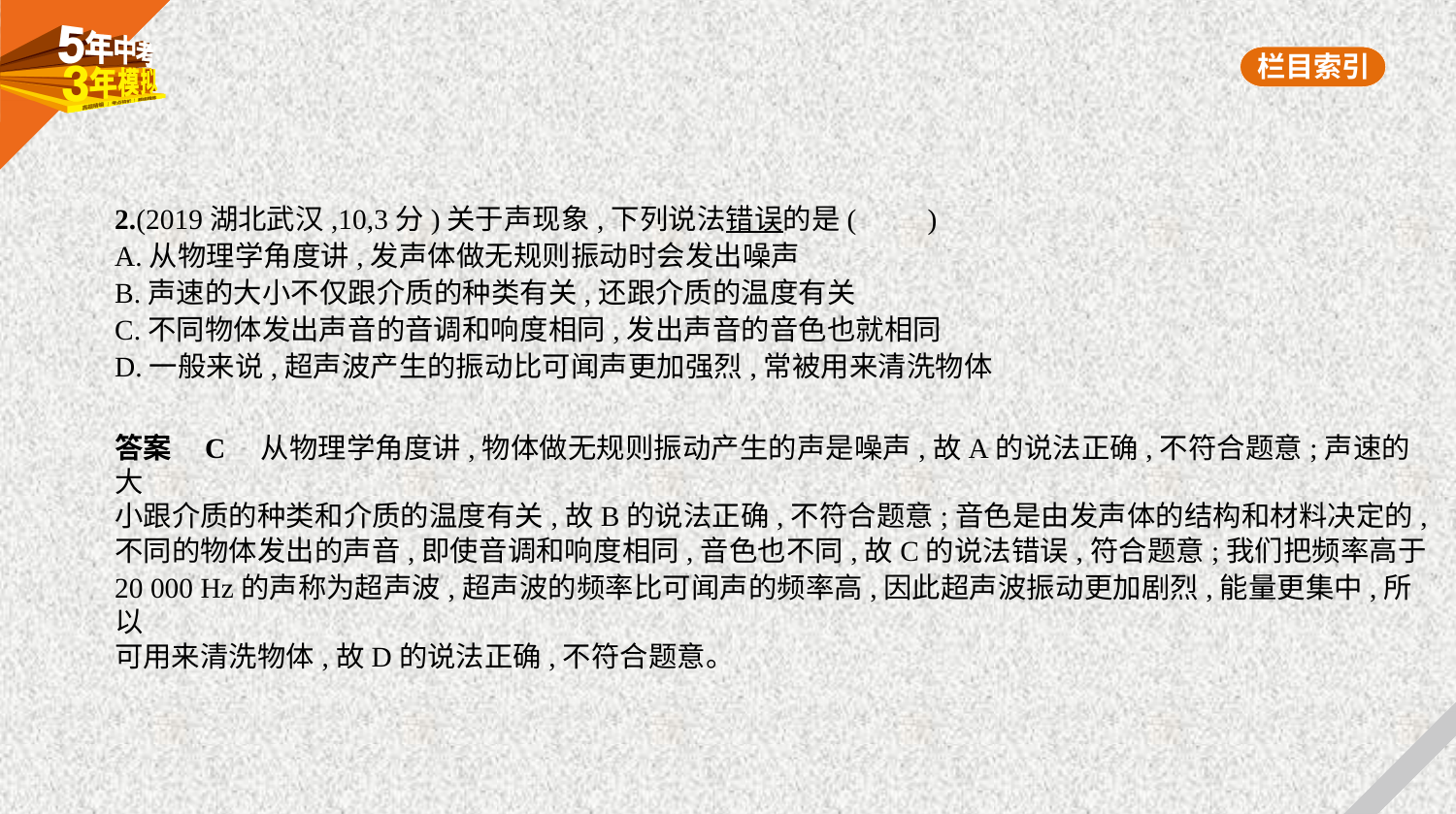

2.(2019湖北武汉,10,3分)关于声现象,下列说法错误的是(　　)
A.从物理学角度讲,发声体做无规则振动时会发出噪声
B.声速的大小不仅跟介质的种类有关,还跟介质的温度有关
C.不同物体发出声音的音调和响度相同,发出声音的音色也就相同
D.一般来说,超声波产生的振动比可闻声更加强烈,常被用来清洗物体
答案    C　从物理学角度讲,物体做无规则振动产生的声是噪声,故A的说法正确,不符合题意;声速的大
小跟介质的种类和介质的温度有关,故B的说法正确,不符合题意;音色是由发声体的结构和材料决定的,
不同的物体发出的声音,即使音调和响度相同,音色也不同,故C的说法错误,符合题意;我们把频率高于
20 000 Hz的声称为超声波,超声波的频率比可闻声的频率高,因此超声波振动更加剧烈,能量更集中,所以
可用来清洗物体,故D的说法正确,不符合题意。